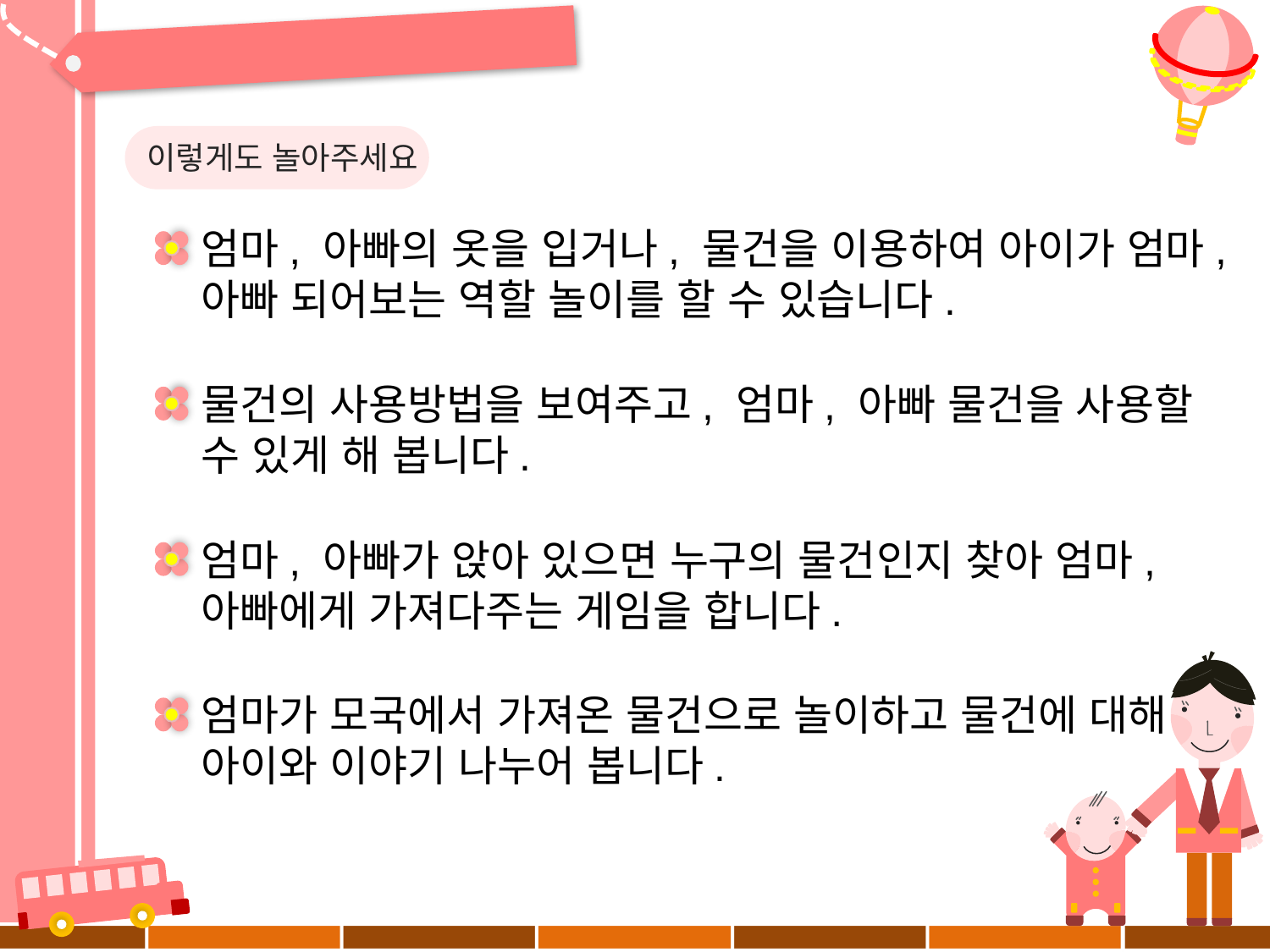

이렇게도 놀아주세요
엄마, 아빠의 옷을 입거나, 물건을 이용하여 아이가 엄마,
아빠 되어보는 역할 놀이를 할 수 있습니다.

물건의 사용방법을 보여주고, 엄마, 아빠 물건을 사용할 수 있게 해 봅니다.

엄마, 아빠가 앉아 있으면 누구의 물건인지 찾아 엄마, 아빠에게 가져다주는 게임을 합니다.

엄마가 모국에서 가져온 물건으로 놀이하고 물건에 대해
아이와 이야기 나누어 봅니다.